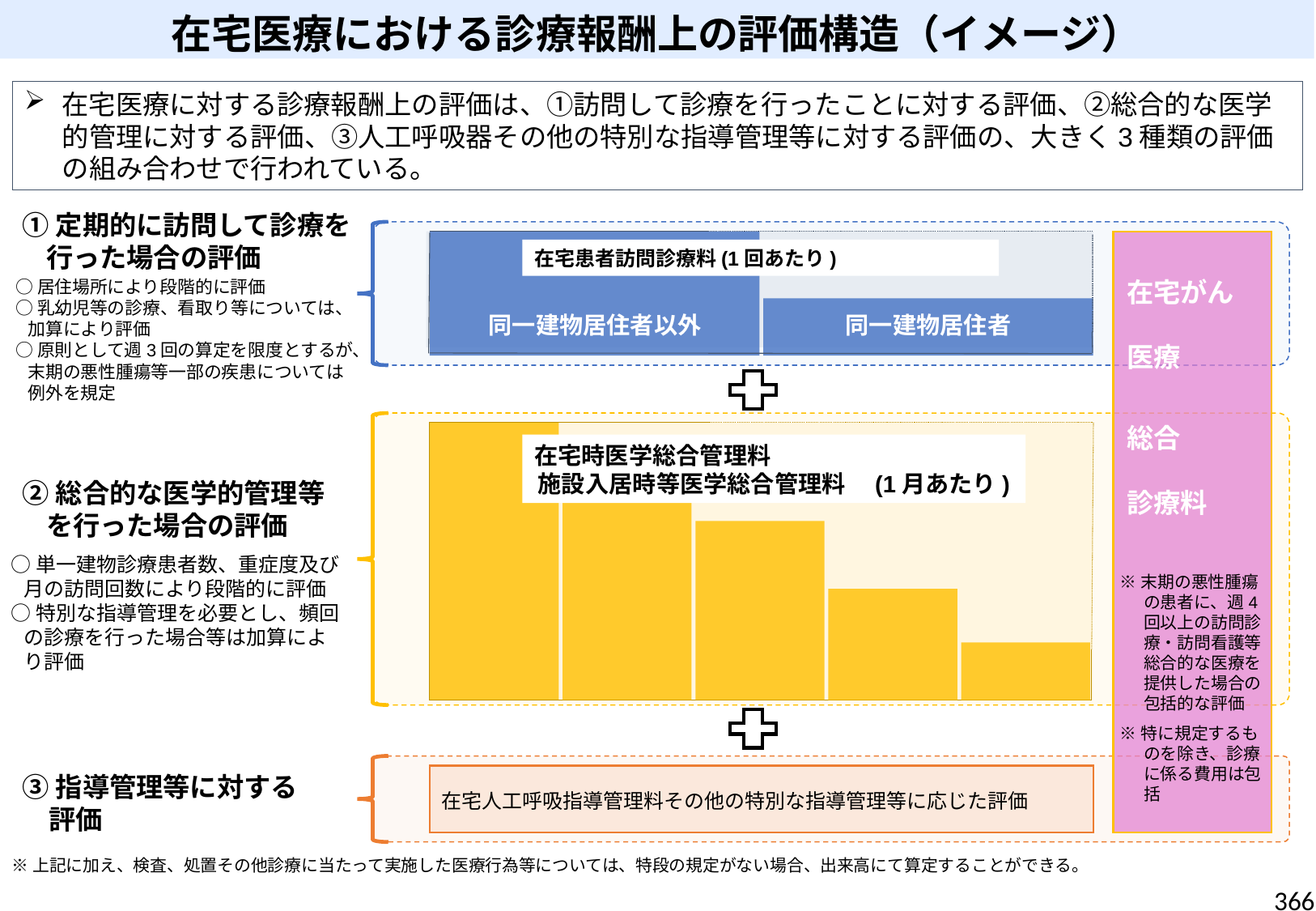

在宅医療における診療報酬上の評価構造（イメージ）
在宅医療に対する診療報酬上の評価は、①訪問して診療を行ったことに対する評価、②総合的な医学的管理に対する評価、③人工呼吸器その他の特別な指導管理等に対する評価の、大きく3種類の評価の組み合わせで行われている。
①定期的に訪問して診療を行った場合の評価

在宅患者訪問診療料(1回あたり)
在宅がん

医療

総合

診療料
○居住場所により段階的に評価
○乳幼児等の診療、看取り等については、加算により評価
○原則として週3回の算定を限度とするが、末期の悪性腫瘍等一部の疾患については例外を規定

同一建物居住者以外
同一建物居住者

在宅時医学総合管理料
施設入居時等医学総合管理料　(1月あたり)

②総合的な医学的管理等を行った場合の評価

○単一建物診療患者数、重症度及び月の訪問回数により段階的に評価
○特別な指導管理を必要とし、頻回の診療を行った場合等は加算により評価
※末期の悪性腫瘍の患者に、週4回以上の訪問診療・訪問看護等総合的な医療を提供した場合の包括的な評価

※特に規定するものを除き、診療に係る費用は包括

③指導管理等に対する
　評価

在宅人工呼吸指導管理料その他の特別な指導管理等に応じた評価
※上記に加え、検査、処置その他診療に当たって実施した医療行為等については、特段の規定がない場合、出来高にて算定することができる。
366